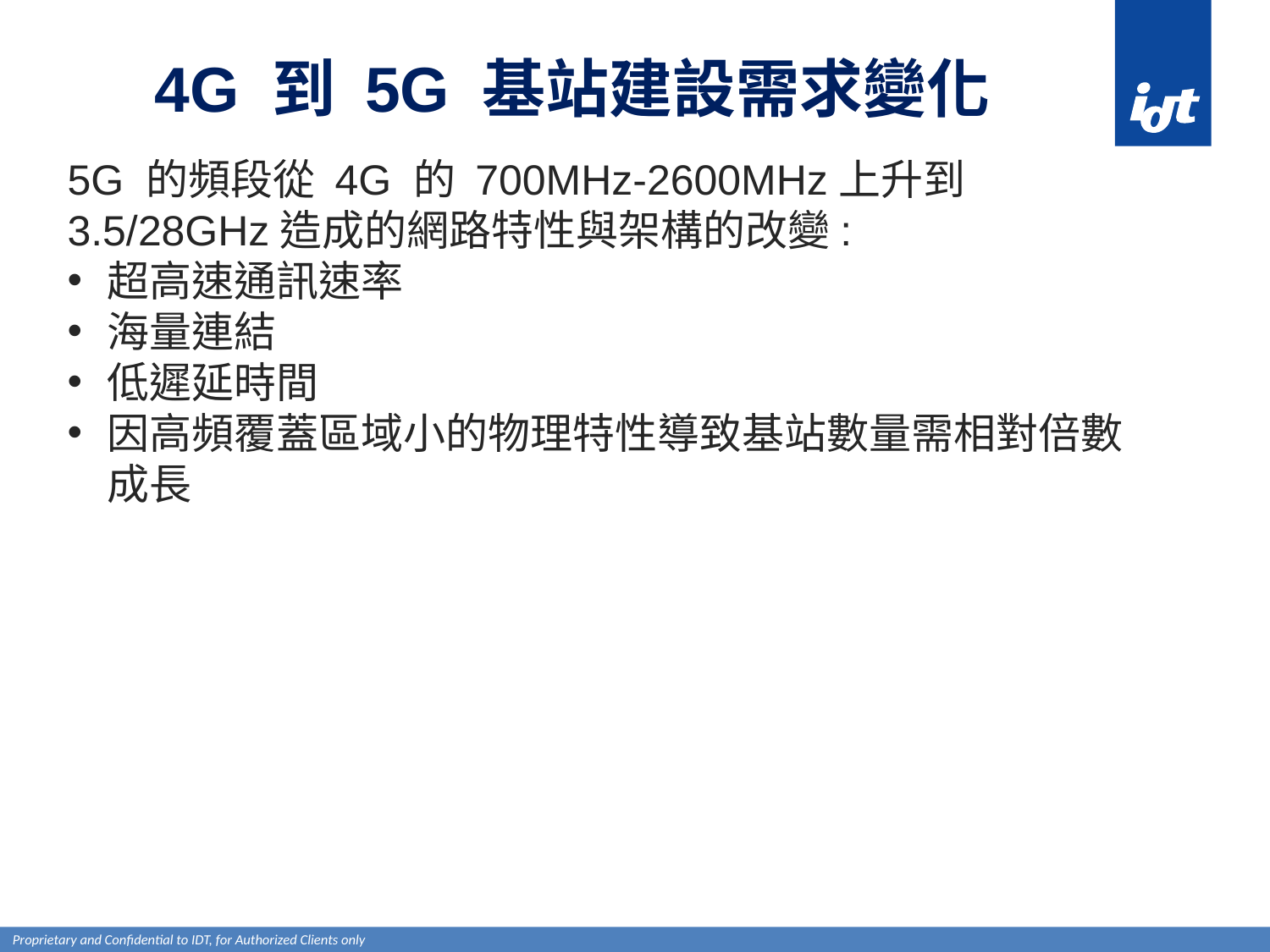

# 4G 到 5G 基站建設需求變化
5G 的頻段從 4G 的 700MHz-2600MHz上升到 3.5/28GHz造成的網路特性與架構的改變:
超高速通訊速率
海量連結
低遲延時間
因高頻覆蓋區域小的物理特性導致基站數量需相對倍數成長